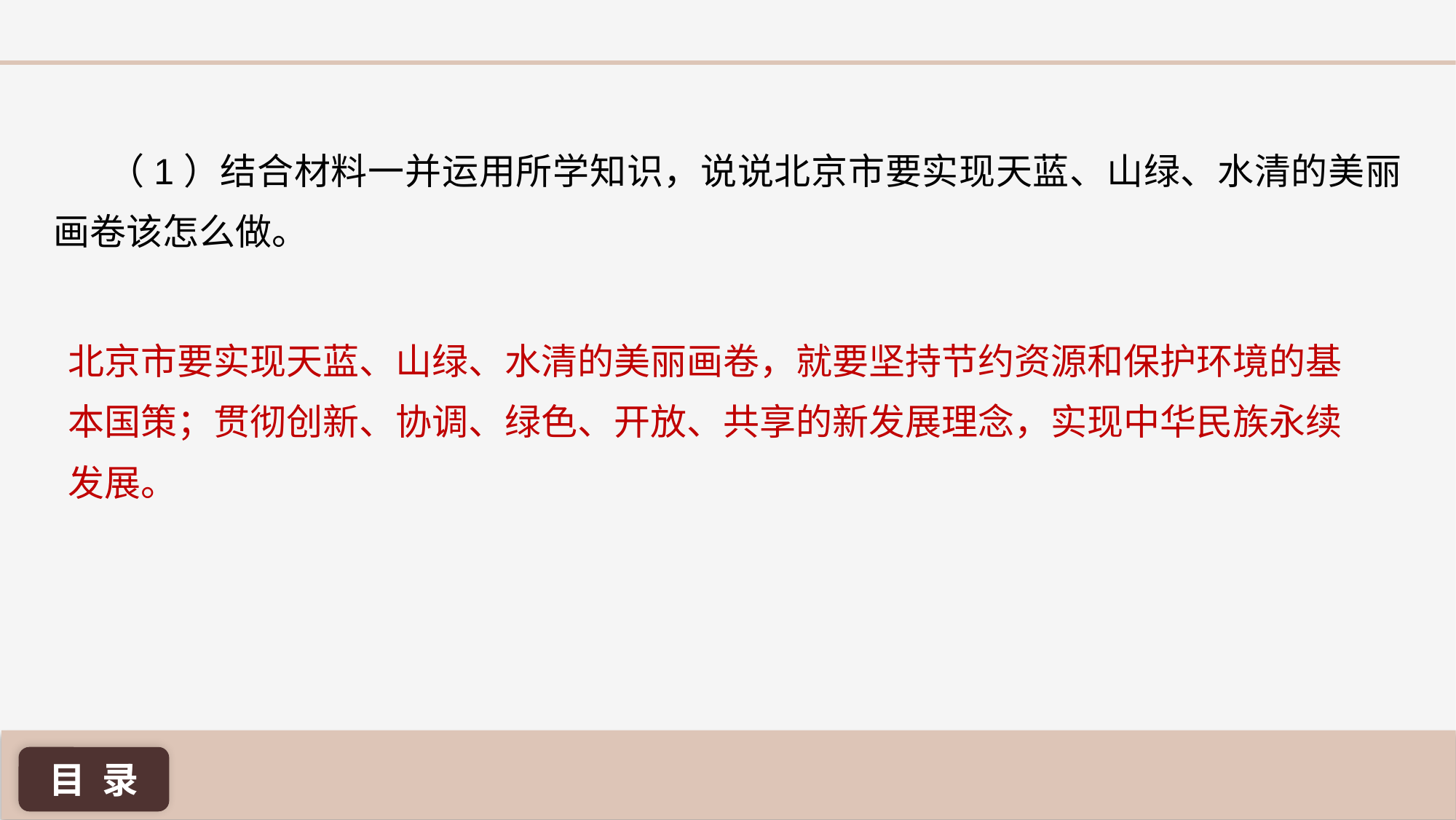

（1）结合材料一并运用所学知识，说说北京市要实现天蓝、山绿、水清的美丽画卷该怎么做。
北京市要实现天蓝、山绿、水清的美丽画卷，就要坚持节约资源和保护环境的基本国策；贯彻创新、协调、绿色、开放、共享的新发展理念，实现中华民族永续发展。